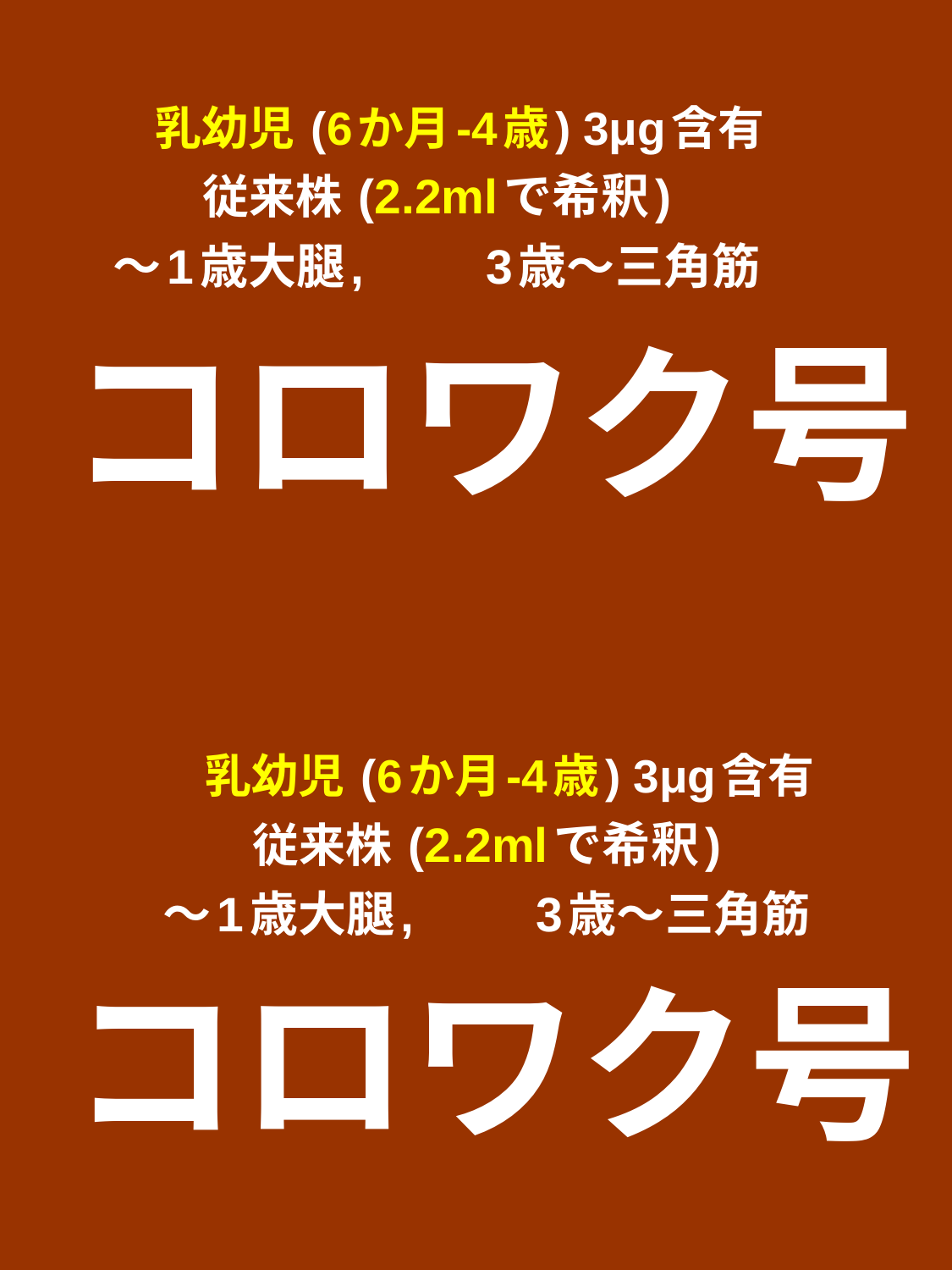

乳幼児 (6か月-4歳) 3μg含有
従来株 (2.2mlで希釈)
～1歳大腿, 　　3歳～三角筋
コロワク号
　乳幼児 (6か月-4歳) 3μg含有
従来株 (2.2mlで希釈)
～1歳大腿, 　　3歳～三角筋
コロワク号